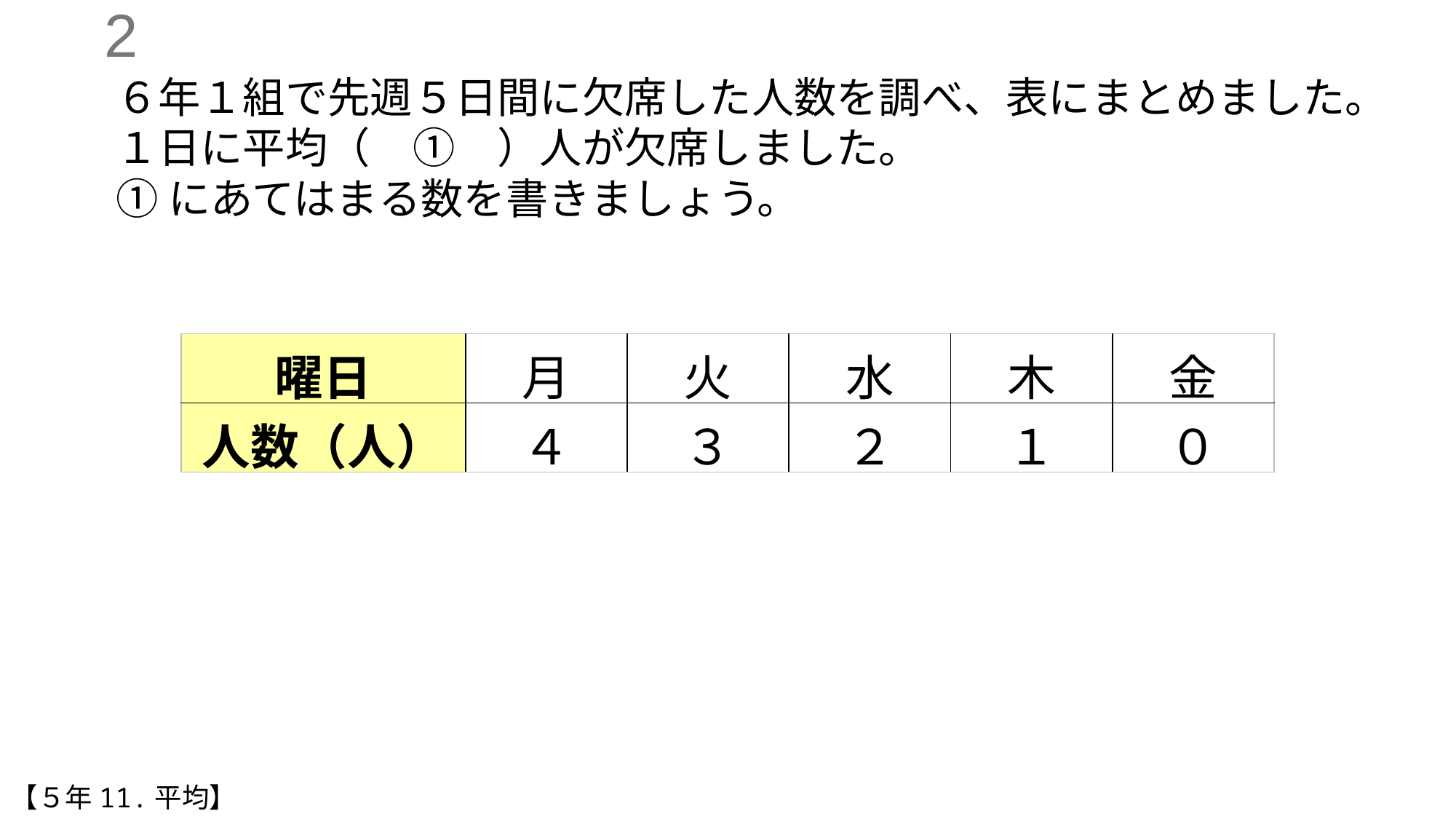

2
６年１組で先週５日間に欠席した人数を調べ、表にまとめました。
１日に平均（　①　）人が欠席しました。
①にあてはまる数を書きましょう。
| 曜日 | 月 | 火 | 水 | 木 | 金 |
| --- | --- | --- | --- | --- | --- |
| 人数（人） | ４ | ３ | ２ | １ | ０ |
【５年11.平均】